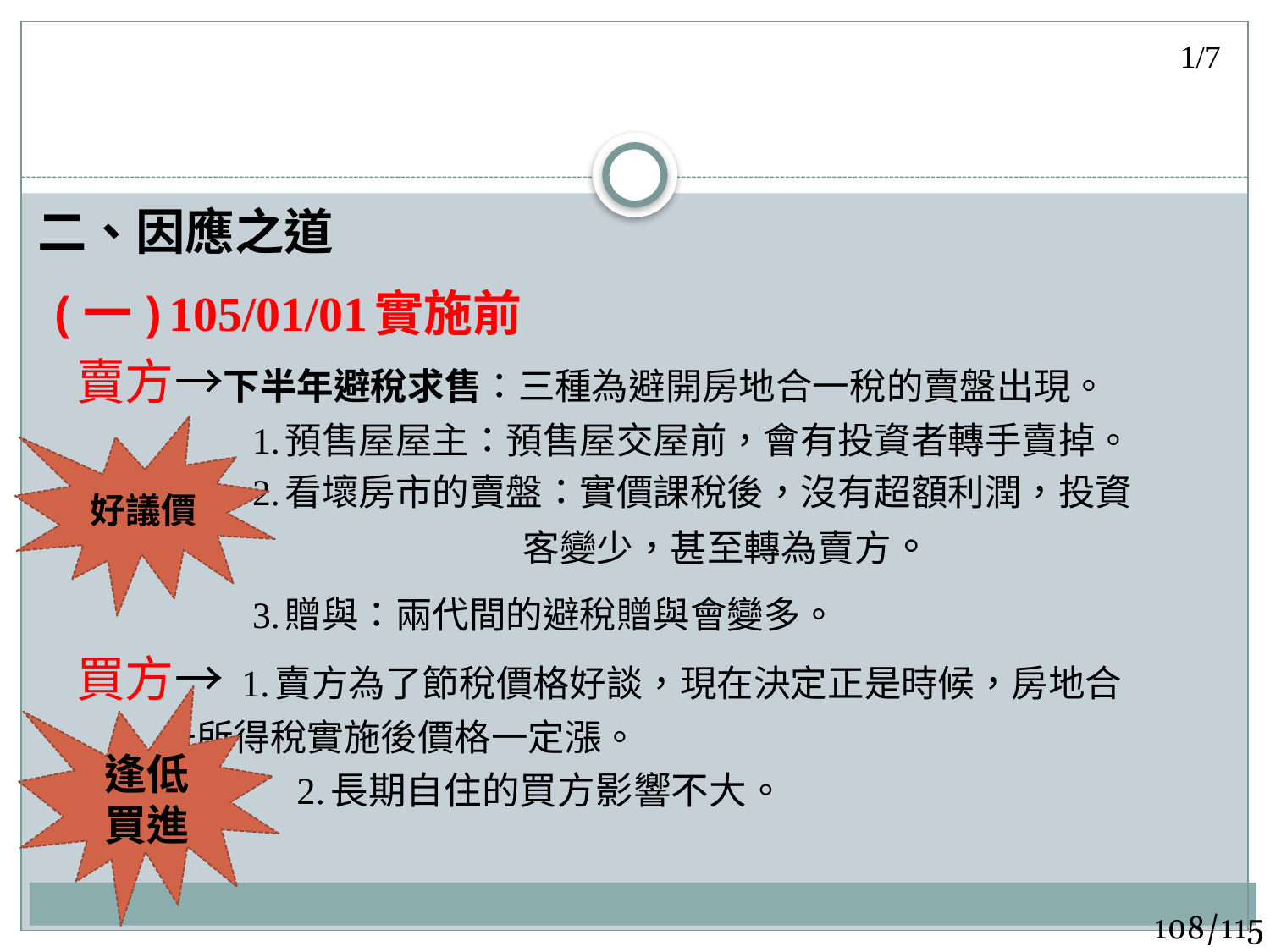

1/7

# 二、因應之道
(一)105/01/01實施前
  賣方→下半年避稅求售：三種為避開房地合一稅的賣盤出現。
                      1.預售屋屋主：預售屋交屋前，會有投資者轉手賣掉。
                      2.看壞房市的賣盤：實價課稅後，沒有超額利潤，投資
                                                         客變少，甚至轉為賣方。
                      3.贈與：兩代間的避稅贈與會變多。
  買方→ 1.賣方為了節稅價格好談，現在決定正是時候，房地合
             一所得稅實施後價格一定漲。
           2.長期自住的買方影響不大。

好議價
逢低買進